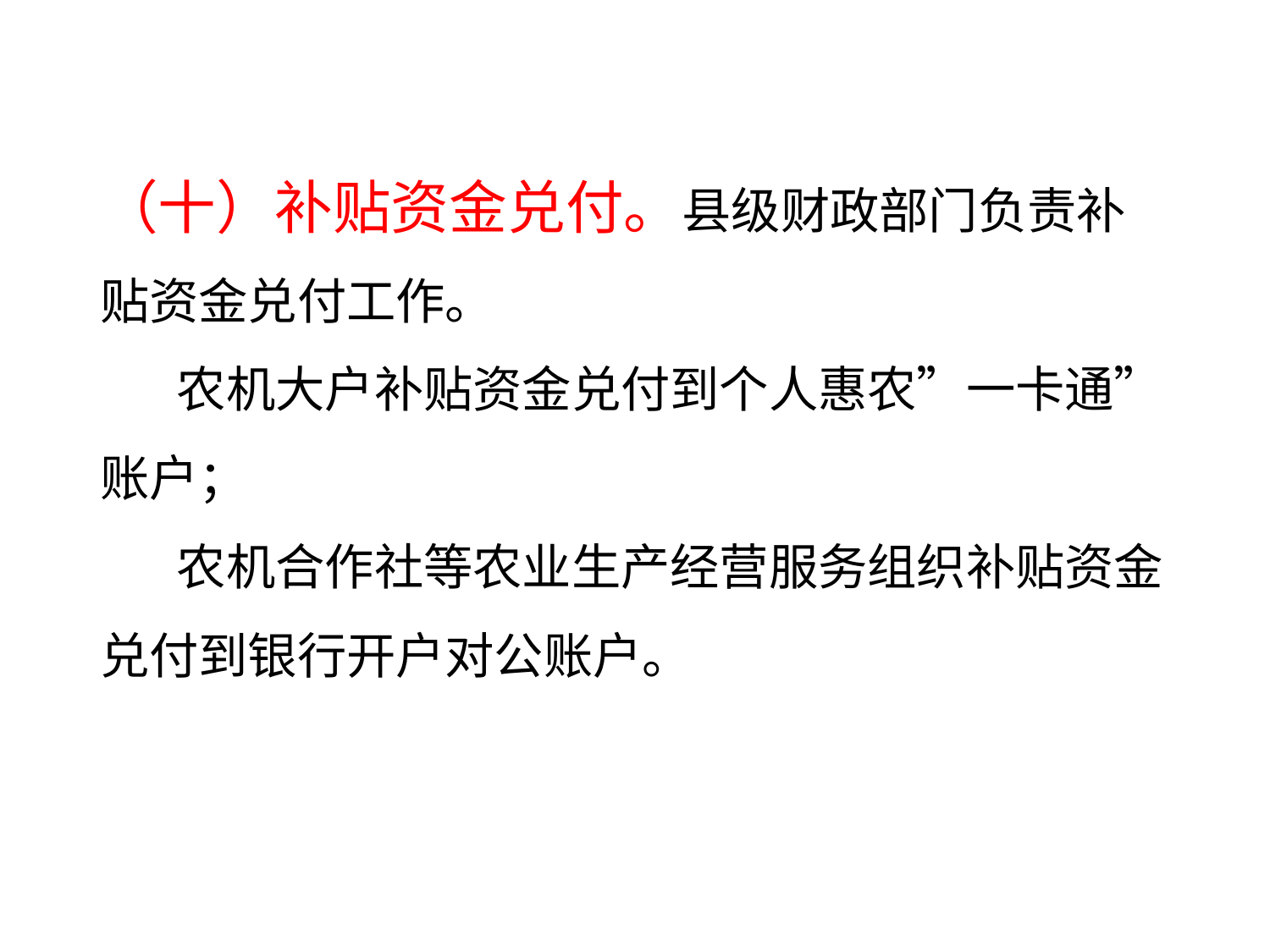

# （十）补贴资金兑付。县级财政部门负责补贴资金兑付工作。 农机大户补贴资金兑付到个人惠农”一卡通” 账户； 农机合作社等农业生产经营服务组织补贴资金兑付到银行开户对公账户。